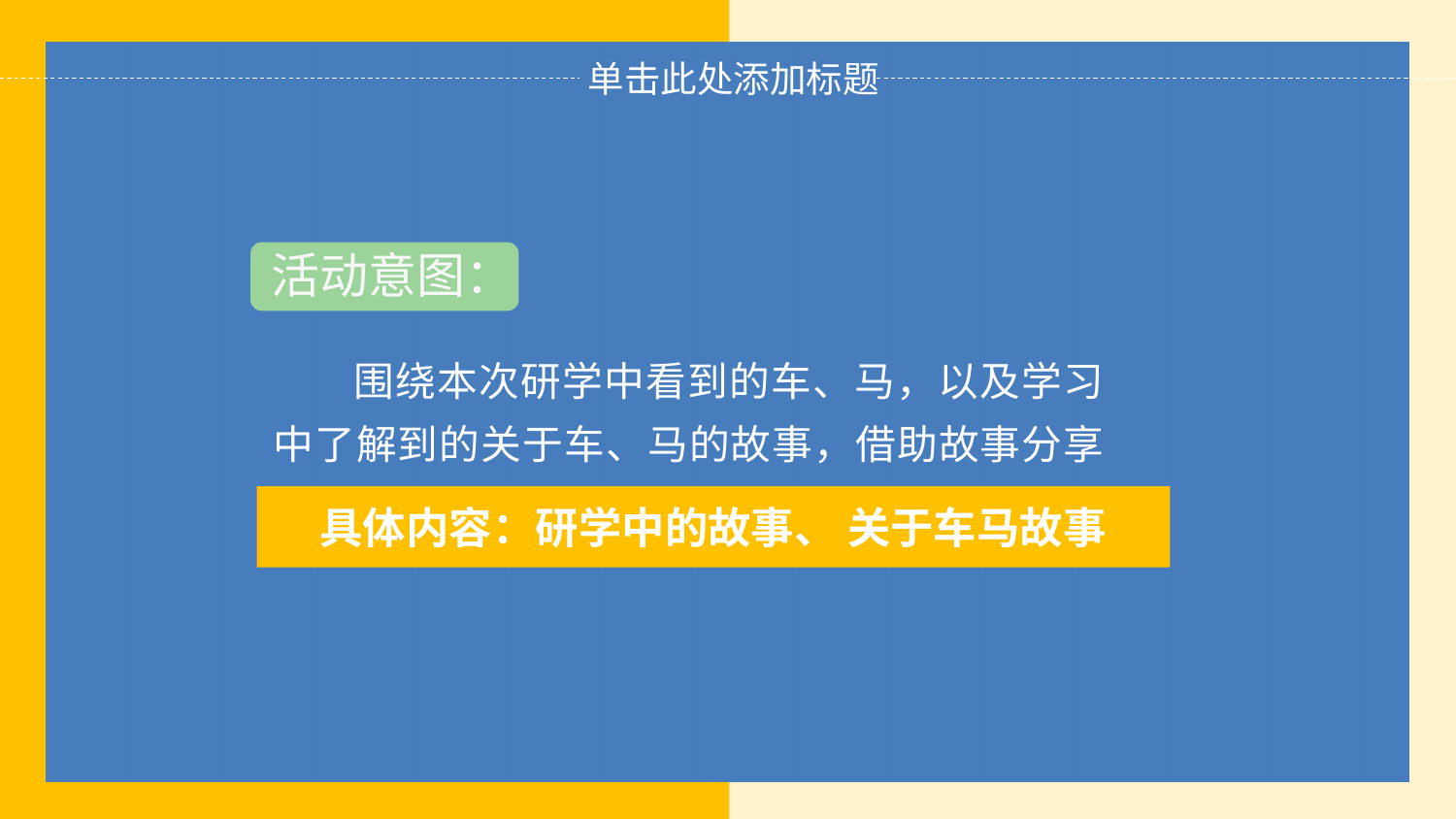

活动意图：

围绕本次研学中看到的车、马，以及学习中了解到的关于车、马的故事，借助故事分享的方式，提高学习效果。
具体内容：研学中的故事、 关于车马故事